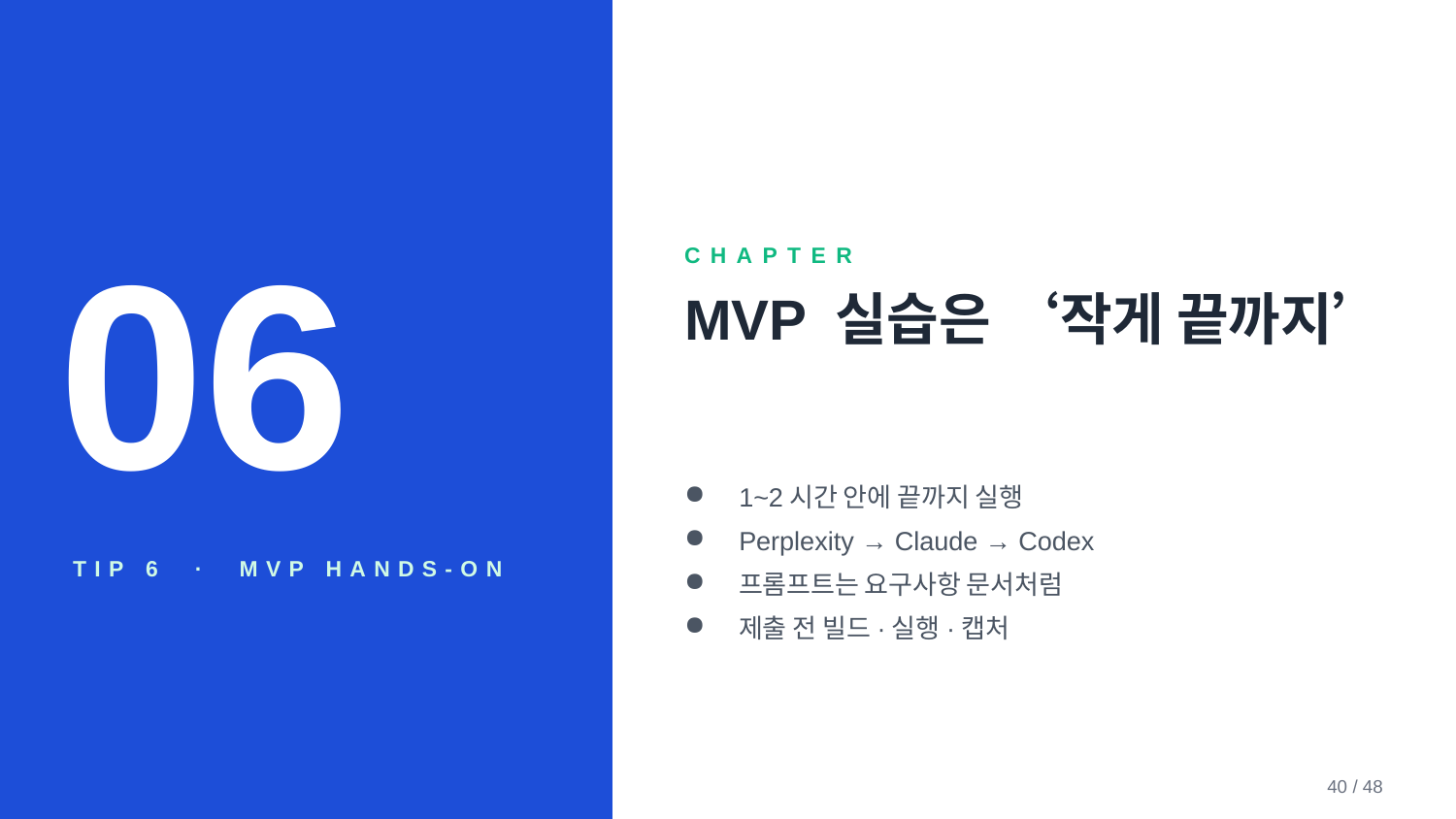

06
CHAPTER
MVP 실습은 ‘작게 끝까지’
1~2시간 안에 끝까지 실행
Perplexity → Claude → Codex
프롬프트는 요구사항 문서처럼
제출 전 빌드·실행·캡처
TIP 6  ·  MVP HANDS-ON
40 / 48